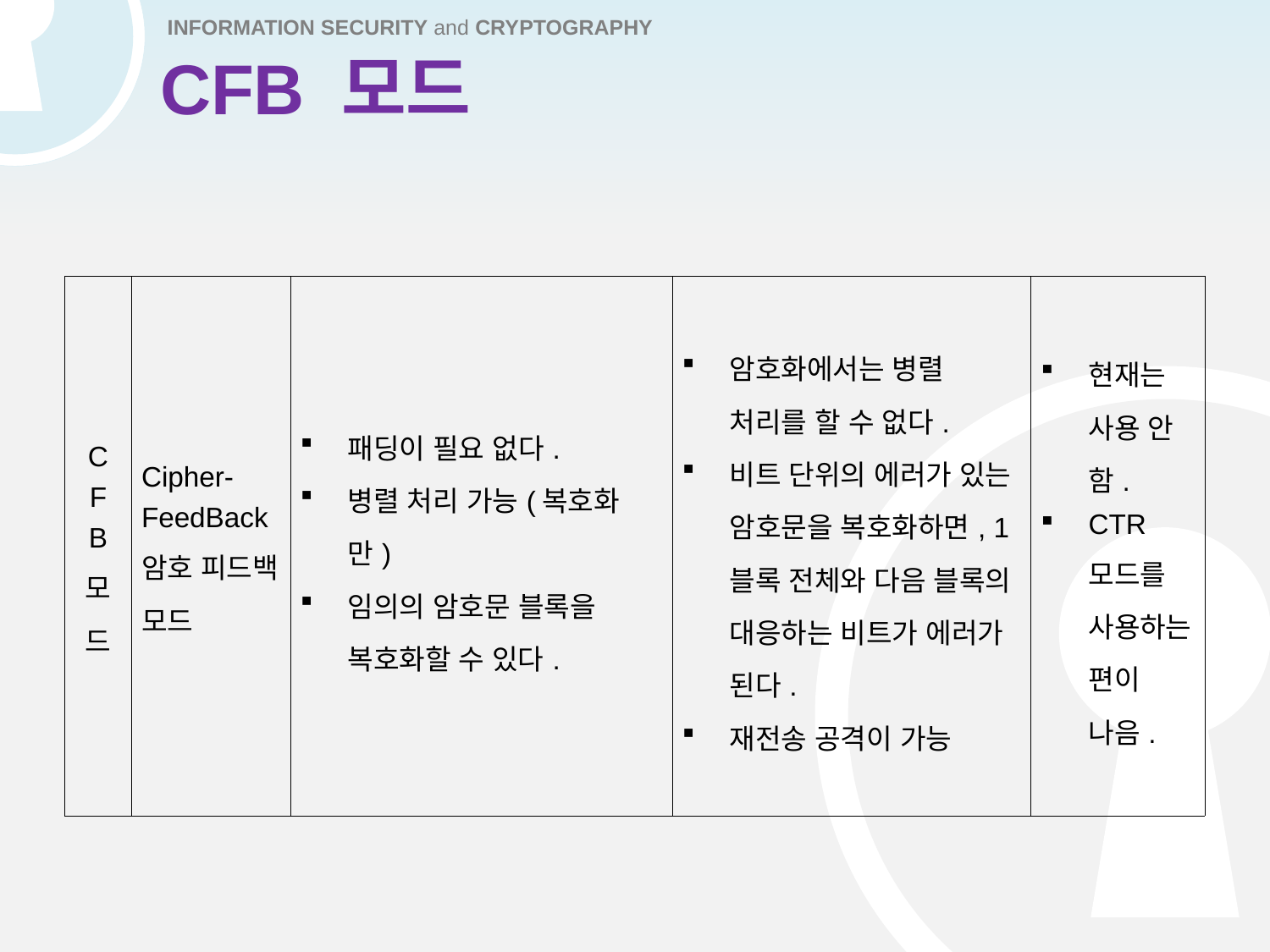

# CFB 모드
| C F B 모 드 | Cipher-FeedBack 암호 피드백 모드 | 패딩이 필요 없다. 병렬 처리 가능(복호화만) 임의의 암호문 블록을 복호화할 수 있다. | 암호화에서는 병렬 처리를 할 수 없다. 비트 단위의 에러가 있는 암호문을 복호화하면, 1블록 전체와 다음 블록의 대응하는 비트가 에러가 된다. 재전송 공격이 가능 | 현재는 사용 안 함. CTR 모드를 사용하는 편이 나음. |
| --- | --- | --- | --- | --- |